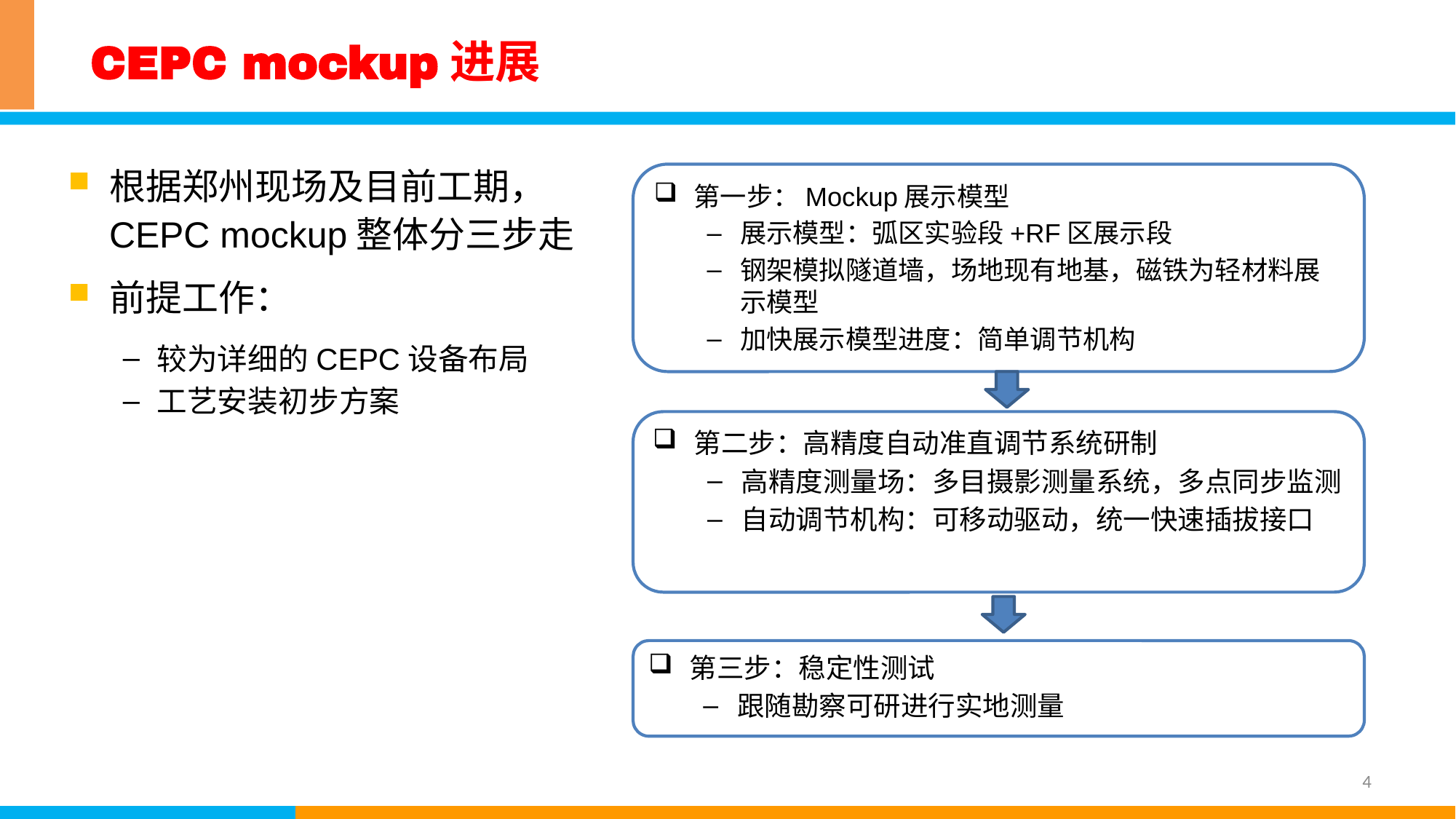

# CEPC mockup进展
根据郑州现场及目前工期，CEPC mockup整体分三步走
前提工作：
较为详细的CEPC设备布局
工艺安装初步方案
第一步：Mockup展示模型
展示模型：弧区实验段+RF区展示段
钢架模拟隧道墙，场地现有地基，磁铁为轻材料展示模型
加快展示模型进度：简单调节机构

第二步：高精度自动准直调节系统研制
高精度测量场：多目摄影测量系统，多点同步监测
自动调节机构：可移动驱动，统一快速插拔接口

第三步：稳定性测试
跟随勘察可研进行实地测量

4